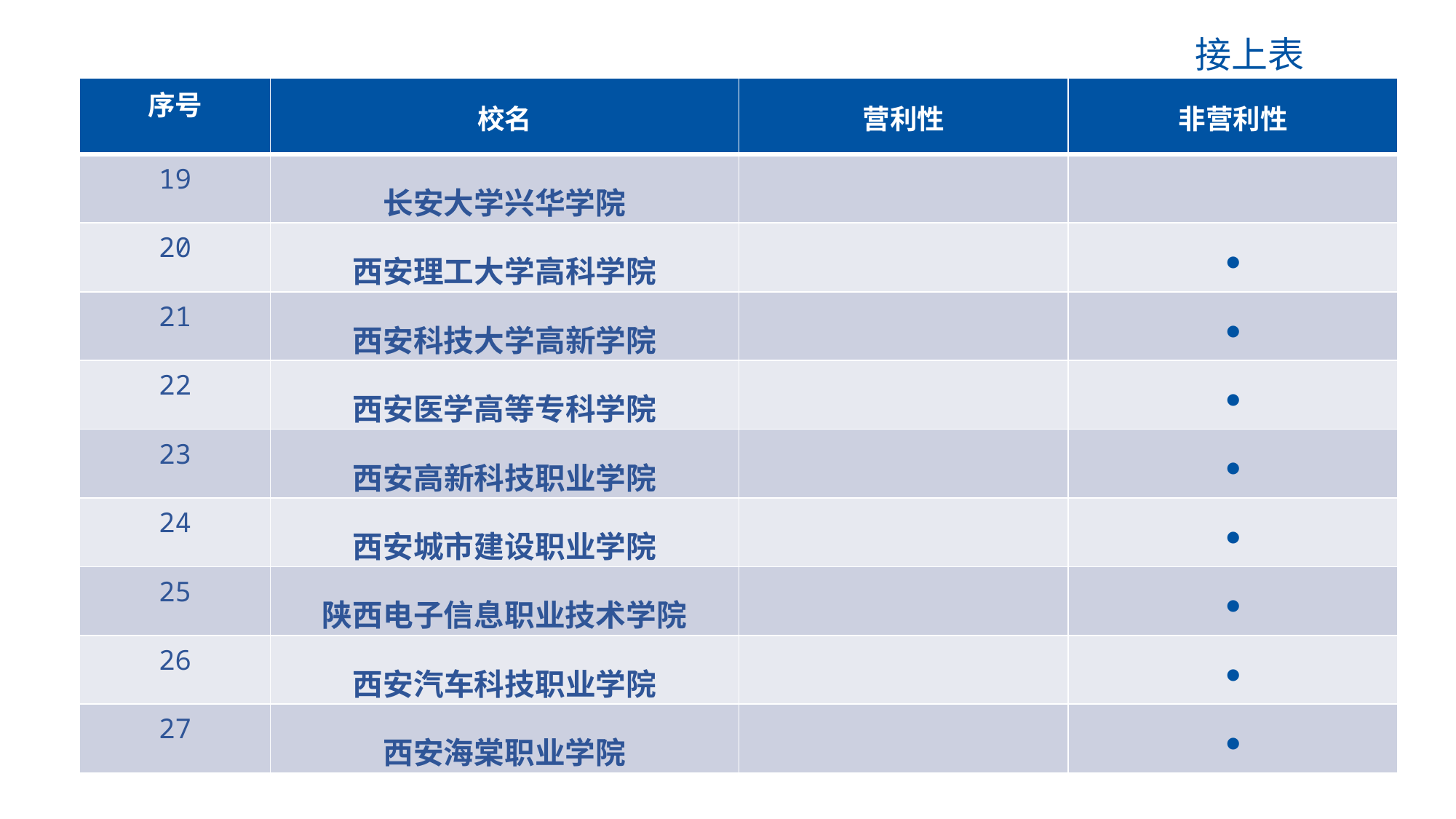

接上表
| 序号 | 校名 | 营利性 | 非营利性 |
| --- | --- | --- | --- |
| 19 | 长安大学兴华学院 |  |  |
| 20 | 西安理工大学高科学院 |  | ● |
| 21 | 西安科技大学高新学院 |  | ● |
| 22 | 西安医学高等专科学院 |  | ● |
| 23 | 西安高新科技职业学院 |  | ● |
| 24 | 西安城市建设职业学院 |  | ● |
| 25 | 陕西电子信息职业技术学院 |  | ● |
| 26 | 西安汽车科技职业学院 |  | ● |
| 27 | 西安海棠职业学院 |  | ● |